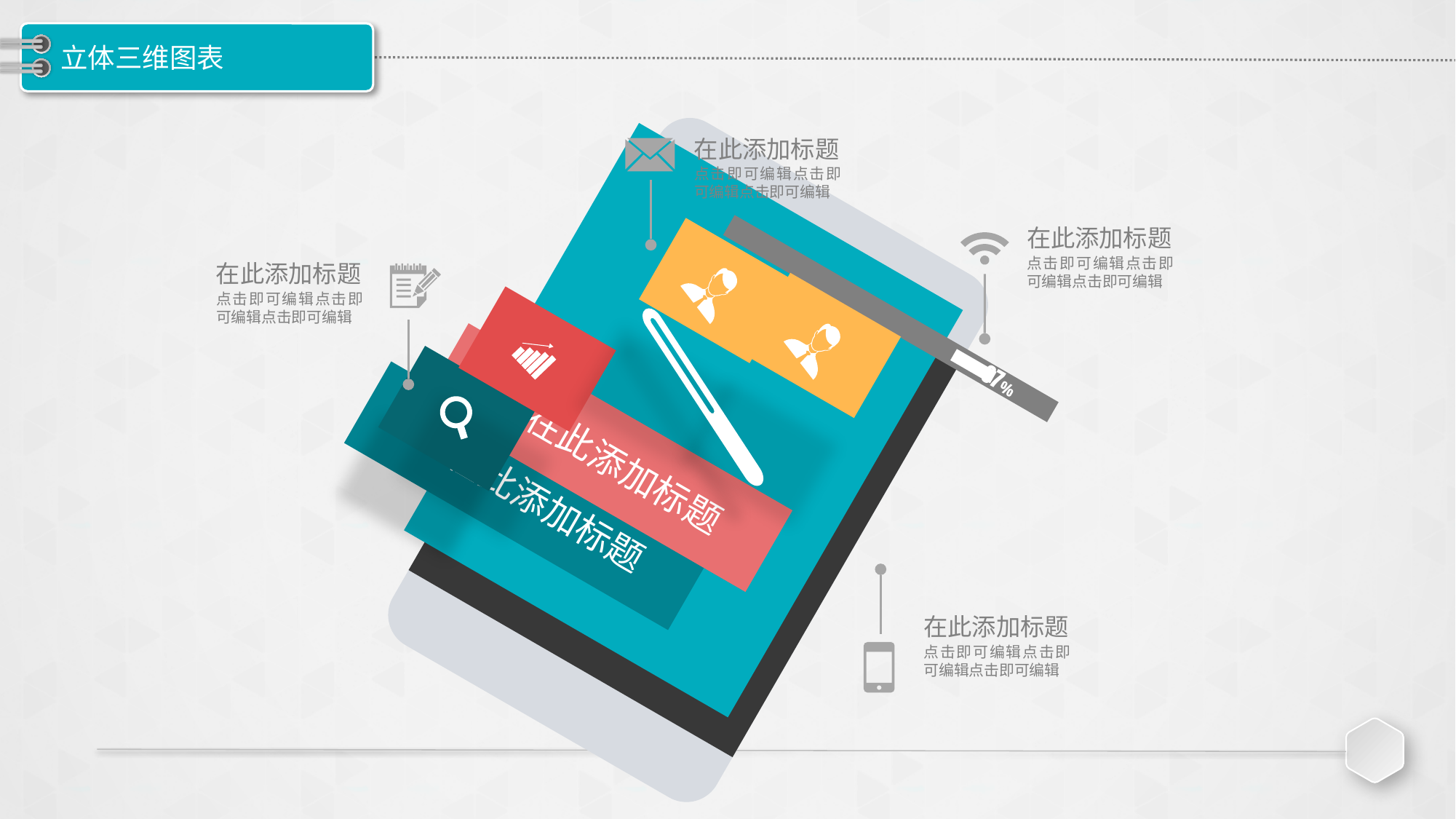

# 立体三维图表
在此添加标题
点击即可编辑点击即可编辑点击即可编辑
                                                   97%

在此添加标题

在此添加标题

在此添加标题
点击即可编辑点击即可编辑点击即可编辑

在此添加标题
点击即可编辑点击即可编辑点击即可编辑

在此添加标题
点击即可编辑点击即可编辑点击即可编辑

64